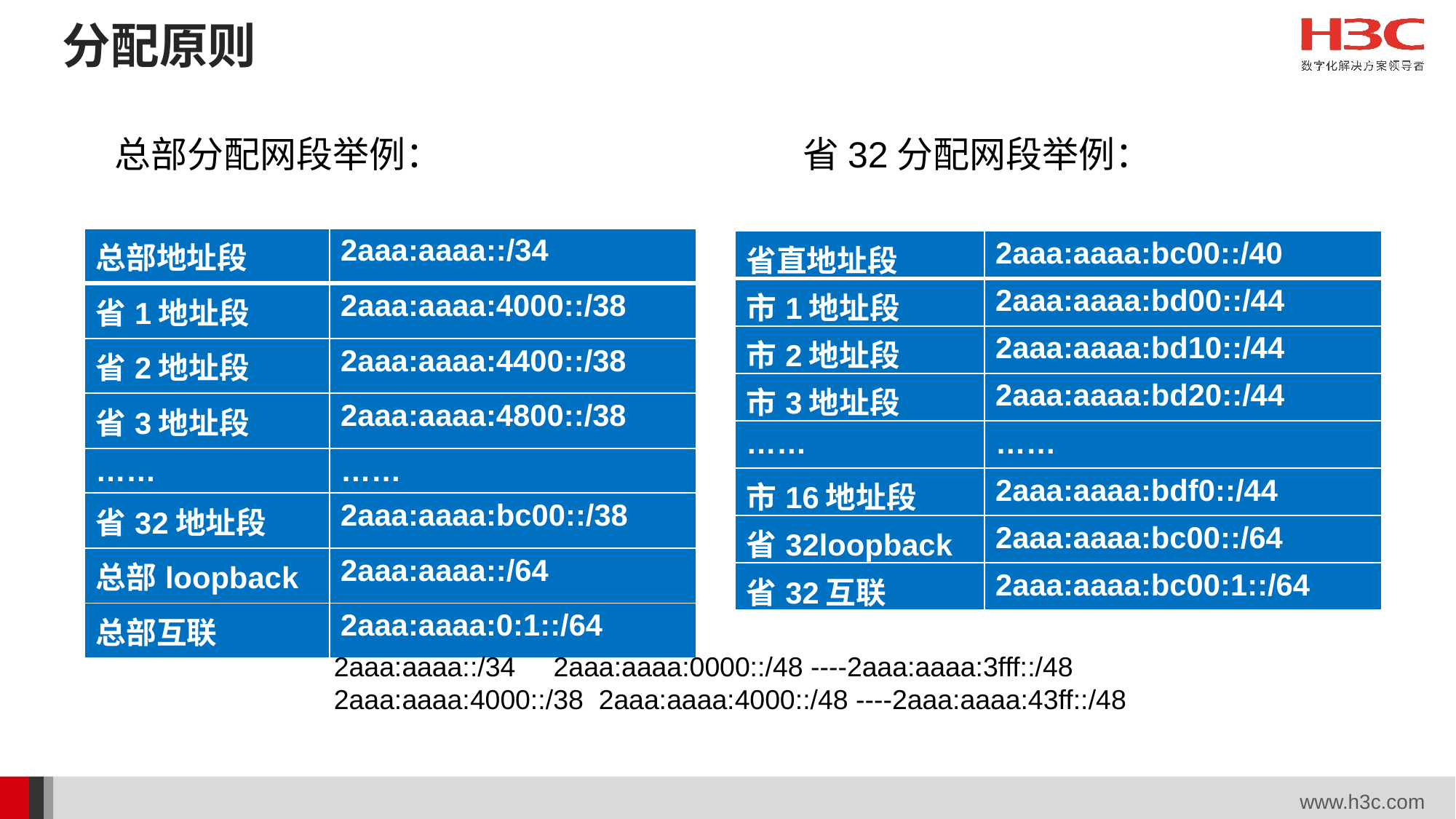

# 分配原则
总部分配网段举例：
省32分配网段举例：
| 总部地址段 | 2aaa:aaaa::/34 |
| --- | --- |
| 省1地址段 | 2aaa:aaaa:4000::/38 |
| 省2地址段 | 2aaa:aaaa:4400::/38 |
| 省3地址段 | 2aaa:aaaa:4800::/38 |
| …… | …… |
| 省32地址段 | 2aaa:aaaa:bc00::/38 |
| 总部loopback | 2aaa:aaaa::/64 |
| 总部互联 | 2aaa:aaaa:0:1::/64 |
| 省直地址段 | 2aaa:aaaa:bc00::/40 |
| --- | --- |
| 市1地址段 | 2aaa:aaaa:bd00::/44 |
| 市2地址段 | 2aaa:aaaa:bd10::/44 |
| 市3地址段 | 2aaa:aaaa:bd20::/44 |
| …… | …… |
| 市16地址段 | 2aaa:aaaa:bdf0::/44 |
| 省32loopback | 2aaa:aaaa:bc00::/64 |
| 省32互联 | 2aaa:aaaa:bc00:1::/64 |
2aaa:aaaa::/34     2aaa:aaaa:0000::/48 ----2aaa:aaaa:3fff::/48
2aaa:aaaa:4000::/38  2aaa:aaaa:4000::/48 ----2aaa:aaaa:43ff::/48